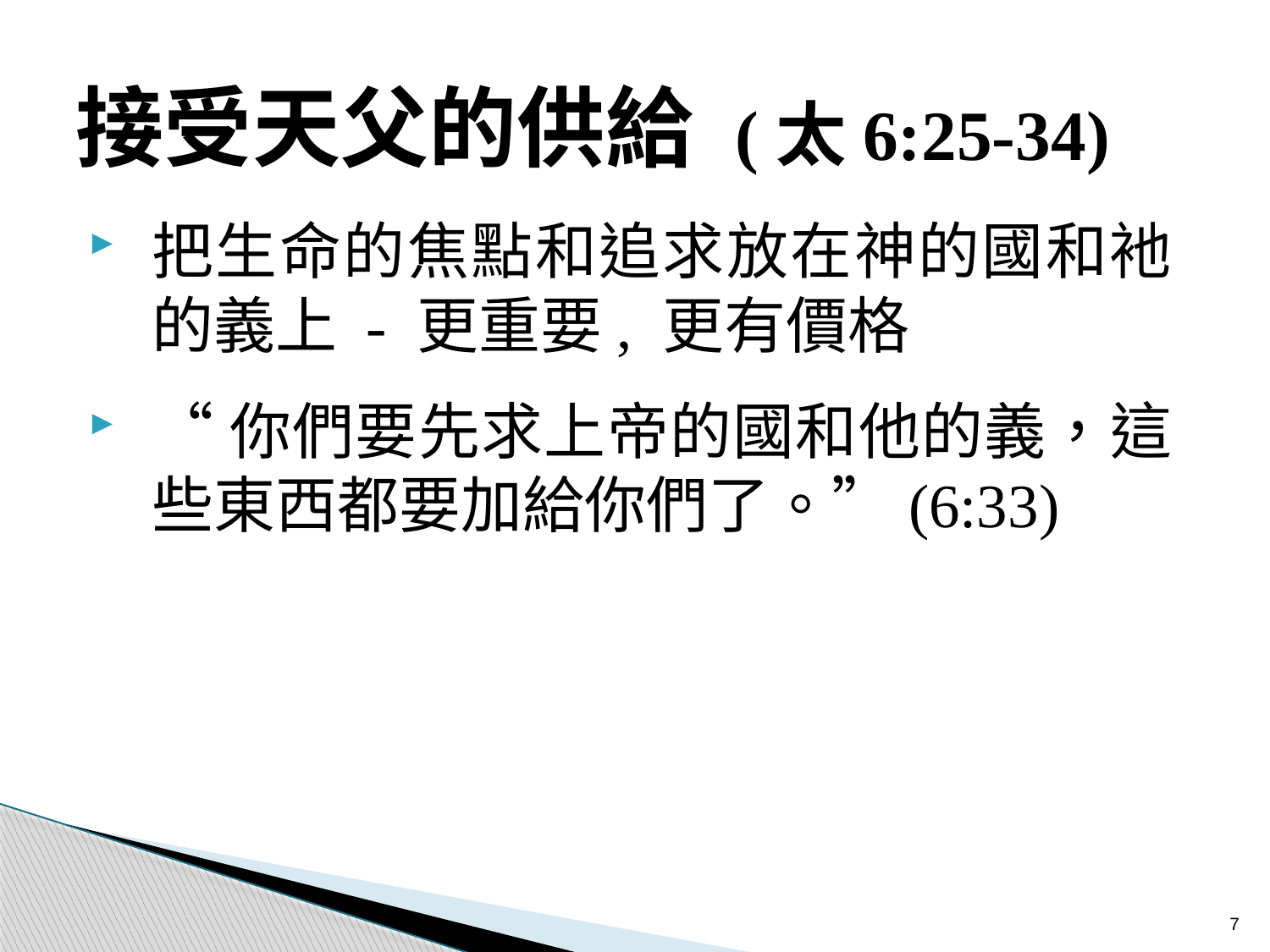

# 接受天父的供給 (太6:25-34)
把生命的焦點和追求放在神的國和衪的義上 - 更重要, 更有價格
“你們要先求上帝的國和他的義，這些東西都要加給你們了。”(6:33)

7